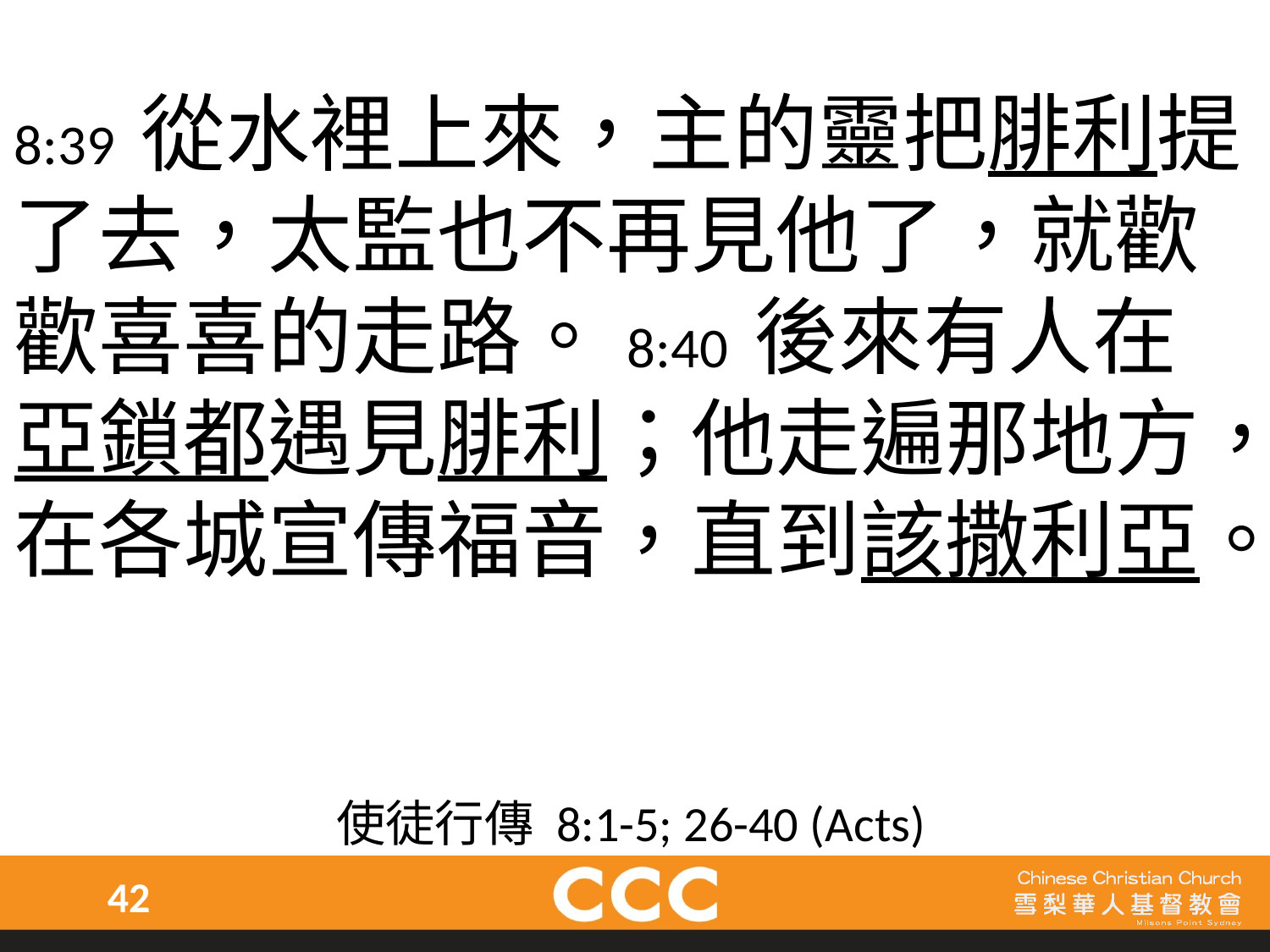

8:39 從水裡上來，主的靈把腓利提了去，太監也不再見他了，就歡歡喜喜的走路。8:40 後來有人在亞鎖都遇見腓利；他走遍那地方，在各城宣傳福音，直到該撒利亞。

使徒行傳 8:1-5; 26-40 (Acts)
42